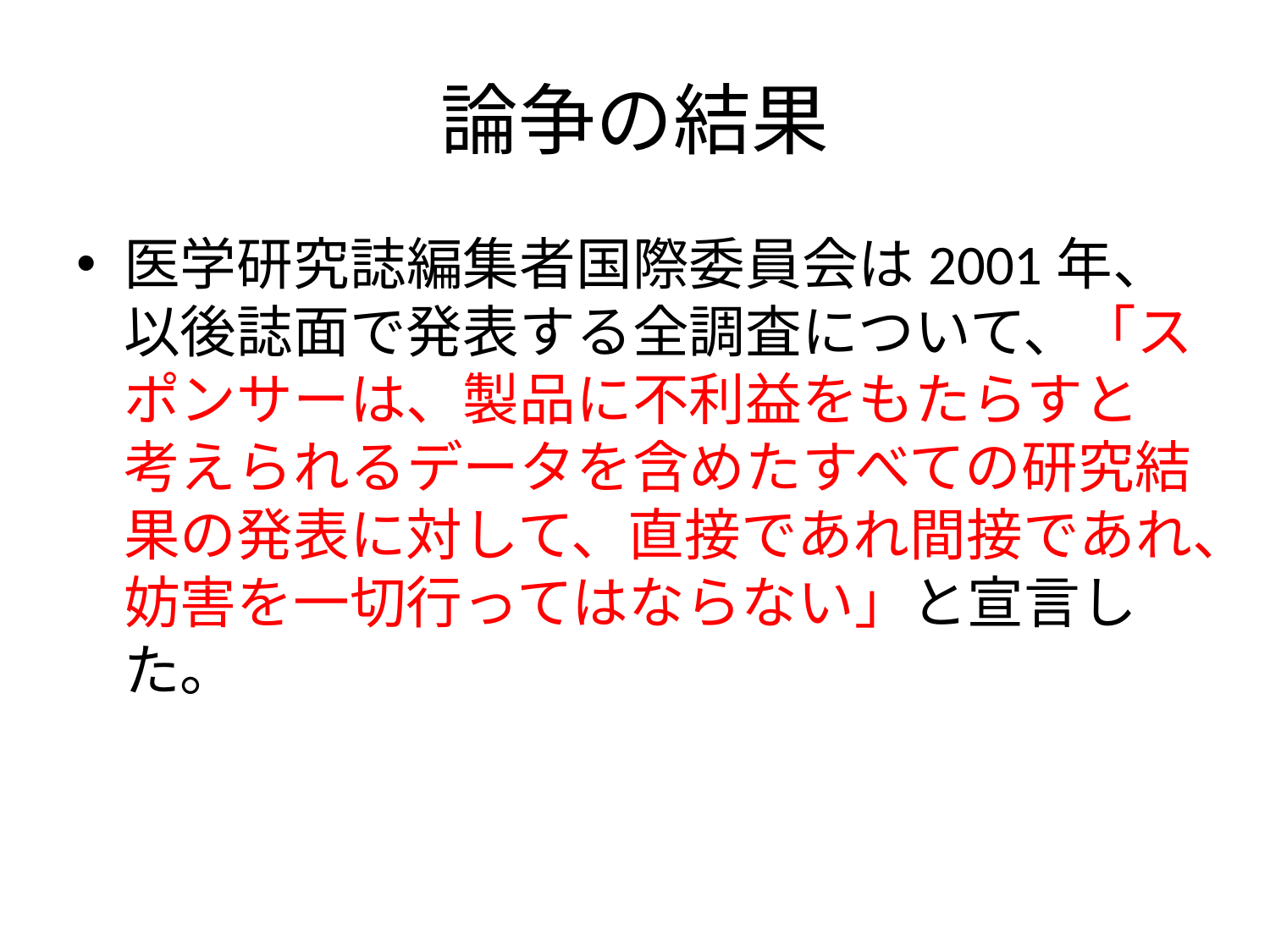

# 論争の結果
医学研究誌編集者国際委員会は2001年、以後誌面で発表する全調査について、「スポンサーは、製品に不利益をもたらすと考えられるデータを含めたすべての研究結果の発表に対して、直接であれ間接であれ、妨害を一切行ってはならない」と宣言した。